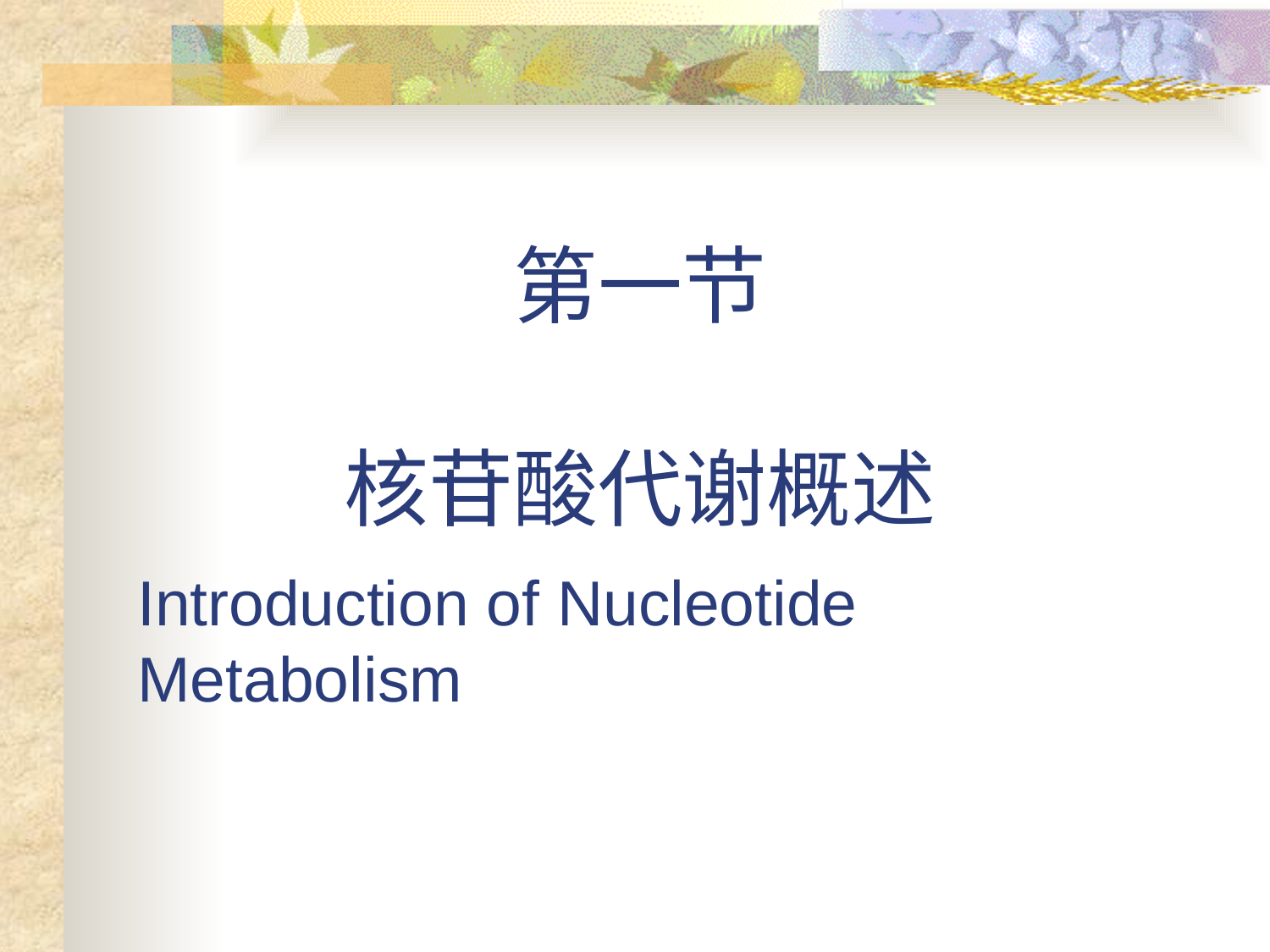

# 第一节 核苷酸代谢概述
Introduction of Nucleotide Metabolism